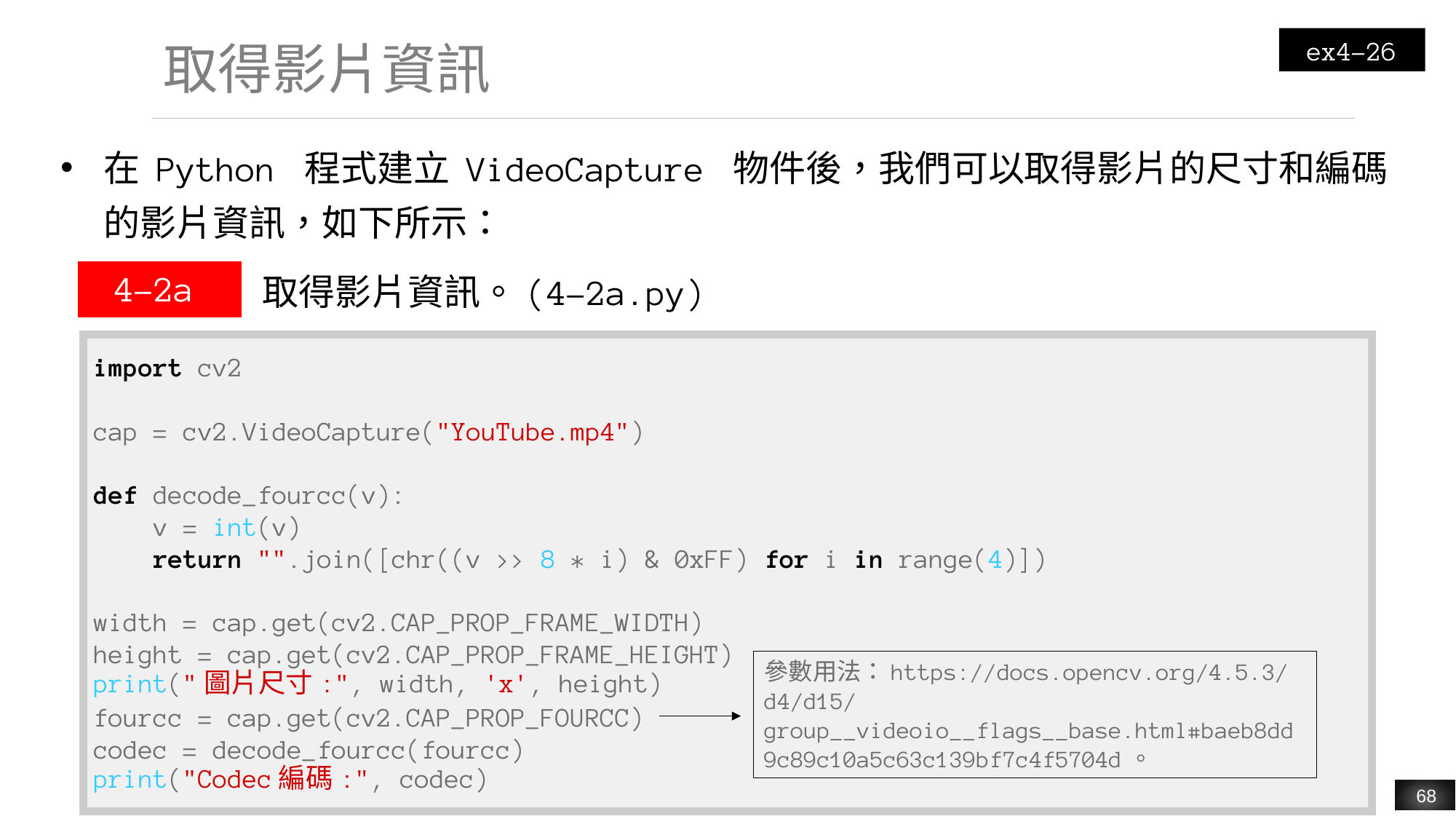

ex4-26
# 取得影片資訊
在 Python 程式建立 VideoCapture 物件後，我們可以取得影片的尺寸和編碼的影片資訊，如下所示：
| 4-2a | 取得影片資訊。(4-2a.py) |
| --- | --- |
| import cv2 cap = cv2.VideoCapture("YouTube.mp4") def decode\_fourcc(v): v = int(v) return "".join([chr((v >> 8 \* i) & 0xFF) for i in range(4)]) width = cap.get(cv2.CAP\_PROP\_FRAME\_WIDTH) height = cap.get(cv2.CAP\_PROP\_FRAME\_HEIGHT) print("圖片尺寸:", width, 'x', height) fourcc = cap.get(cv2.CAP\_PROP\_FOURCC) codec = decode\_fourcc(fourcc) print("Codec編碼:", codec) |
| --- |
參數用法：https://docs.opencv.org/4.5.3/d4/d15/group__videoio__flags__base.html#baeb8dd9c89c10a5c63c139bf7c4f5704d。